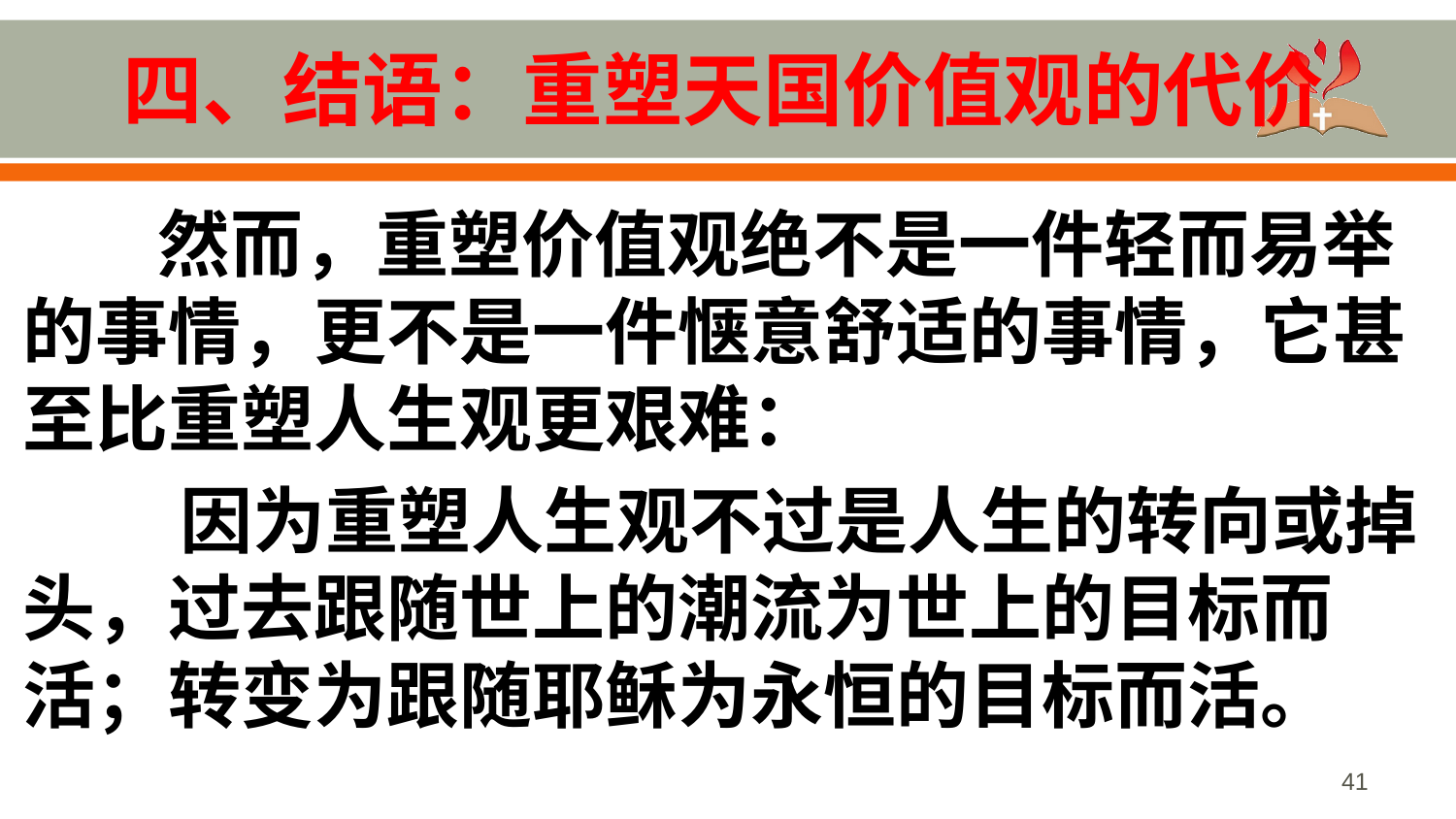

# 四、结语：重塑天国价值观的代价
   然而，重塑价值观绝不是一件轻而易举的事情，更不是一件惬意舒适的事情，它甚至比重塑人生观更艰难：
    因为重塑人生观不过是人生的转向或掉头，过去跟随世上的潮流为世上的目标而活；转变为跟随耶稣为永恒的目标而活。

41